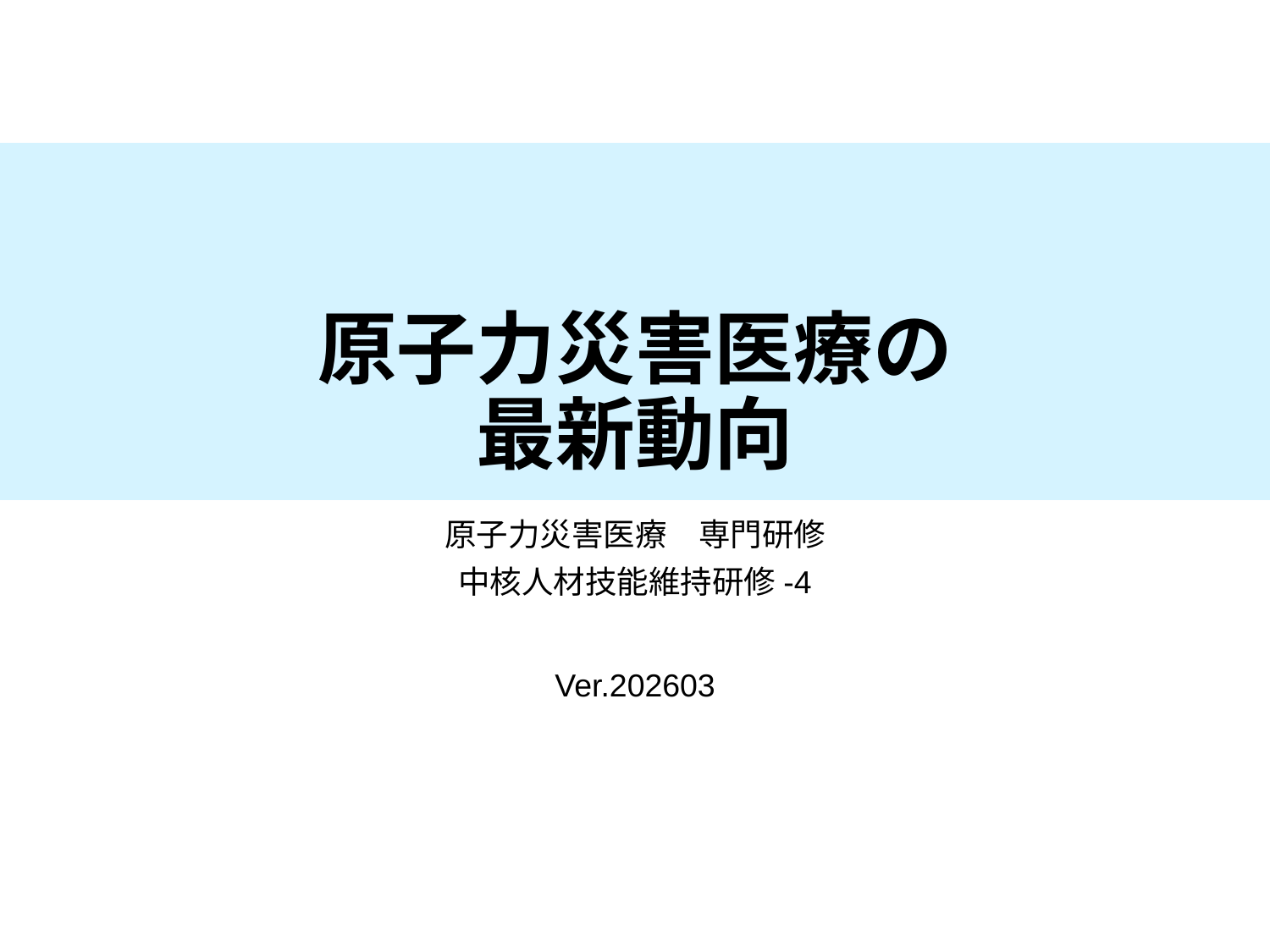

# 原子力災害医療の 最新動向
原子力災害医療　専門研修
中核人材技能維持研修-4
Ver.202603